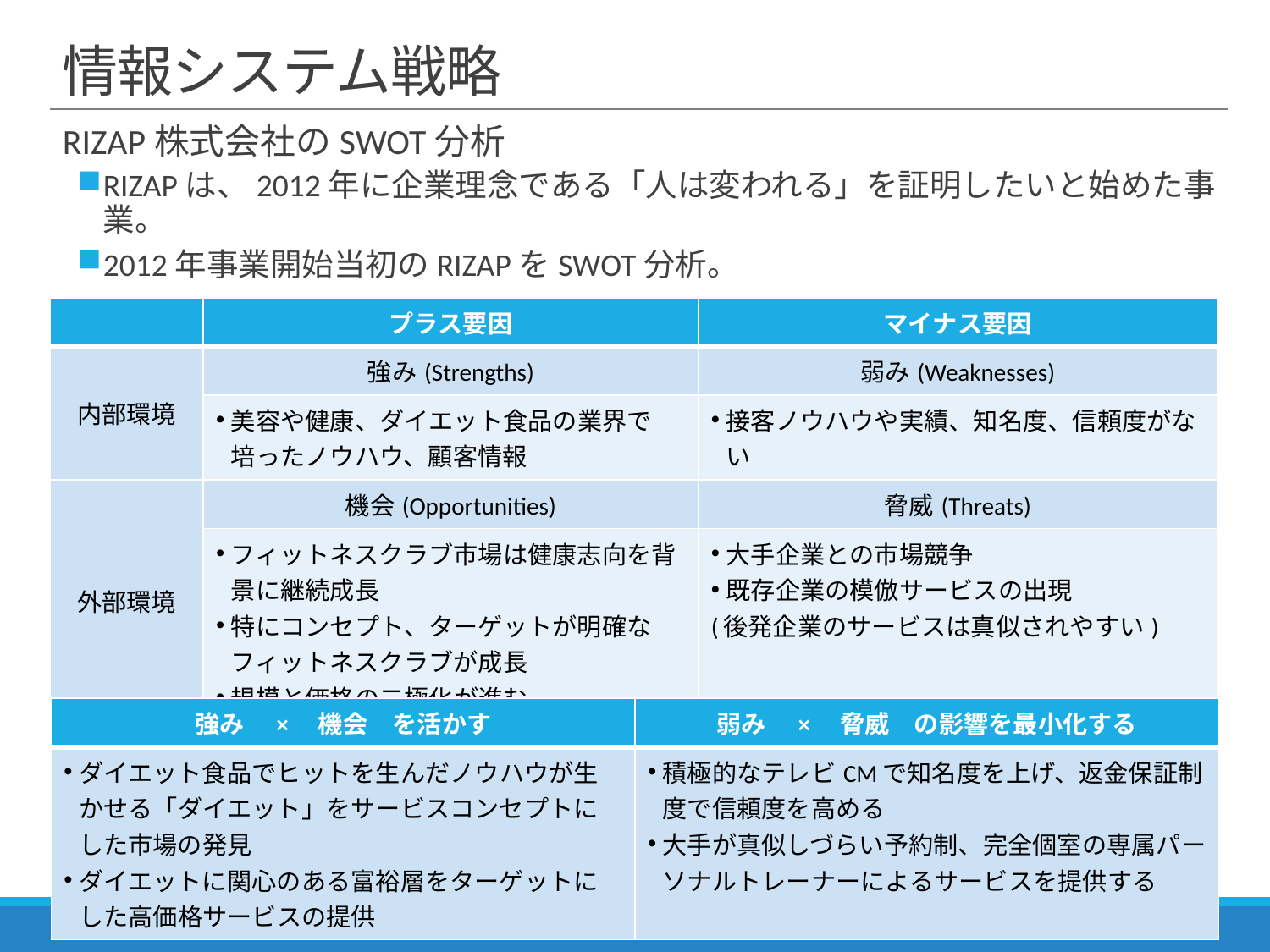

# 情報システム戦略
RIZAP株式会社のSWOT分析
RIZAPは、2012年に企業理念である「人は変われる」を証明したいと始めた事業。
2012年事業開始当初のRIZAPをSWOT分析。
|  | プラス要因 | マイナス要因 |
| --- | --- | --- |
| 内部環境 | 強み(Strengths) | 弱み(Weaknesses) |
|  | 美容や健康、ダイエット食品の業界で培ったノウハウ、顧客情報 | 接客ノウハウや実績、知名度、信頼度がない |
| 外部環境 | 機会(Opportunities) | 脅威(Threats) |
|  | フィットネスクラブ市場は健康志向を背景に継続成長 特にコンセプト、ターゲットが明確なフィットネスクラブが成長 規模と価格の二極化が進む | 大手企業との市場競争 既存企業の模倣サービスの出現 (後発企業のサービスは真似されやすい) |
| 強み　×　機会　を活かす | 弱み　×　脅威　の影響を最小化する |
| --- | --- |
| ダイエット食品でヒットを生んだノウハウが生かせる「ダイエット」をサービスコンセプトにした市場の発見 ダイエットに関心のある富裕層をターゲットにした高価格サービスの提供 | 積極的なテレビCMで知名度を上げ、返金保証制度で信頼度を高める 大手が真似しづらい予約制、完全個室の専属パーソナルトレーナーによるサービスを提供する |
ITストラテジ分野ケース教材
7